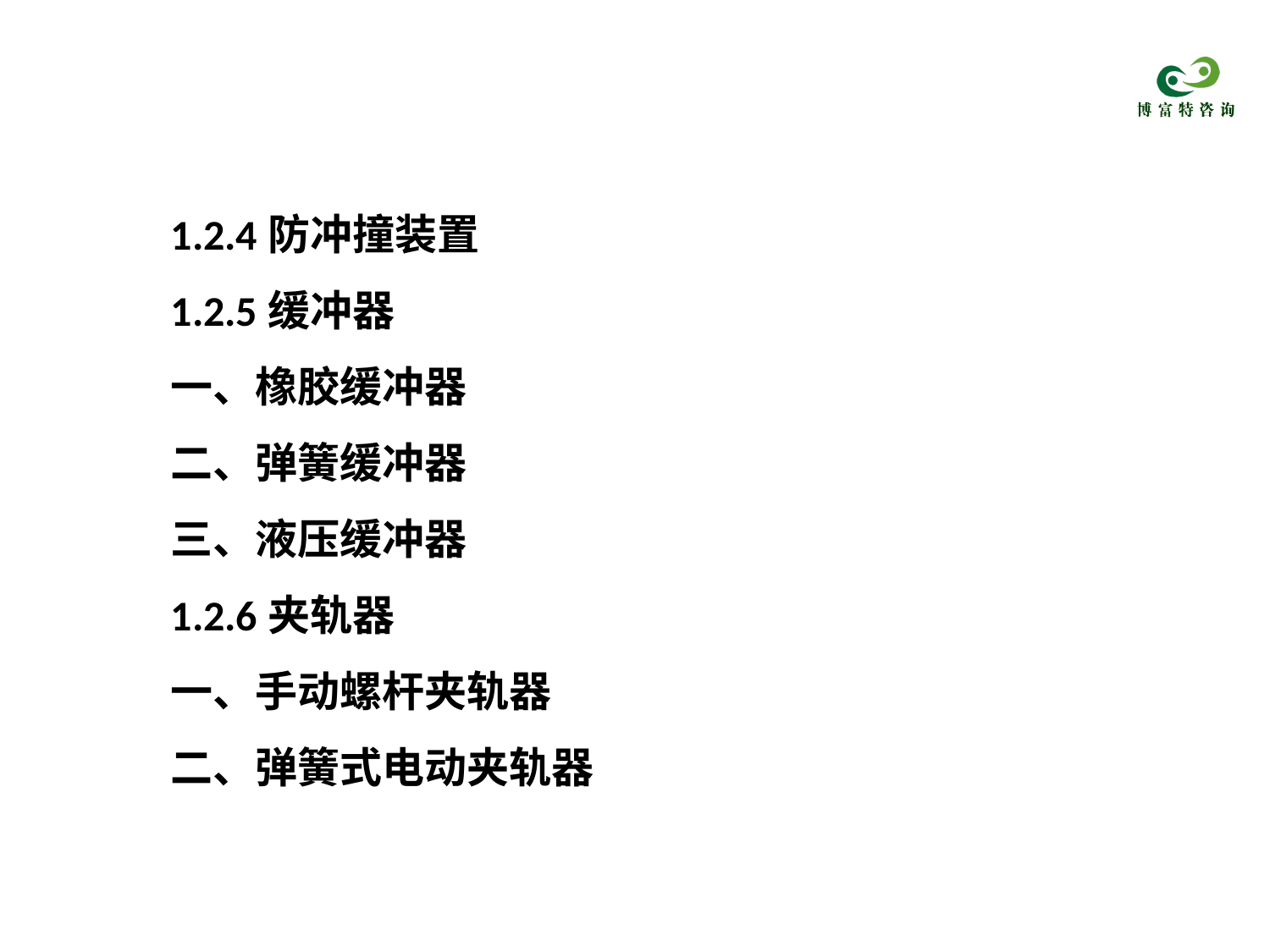

1.2.4防冲撞装置
1.2.5缓冲器
一、橡胶缓冲器
二、弹簧缓冲器
三、液压缓冲器
1.2.6夹轨器
一、手动螺杆夹轨器
二、弹簧式电动夹轨器
20